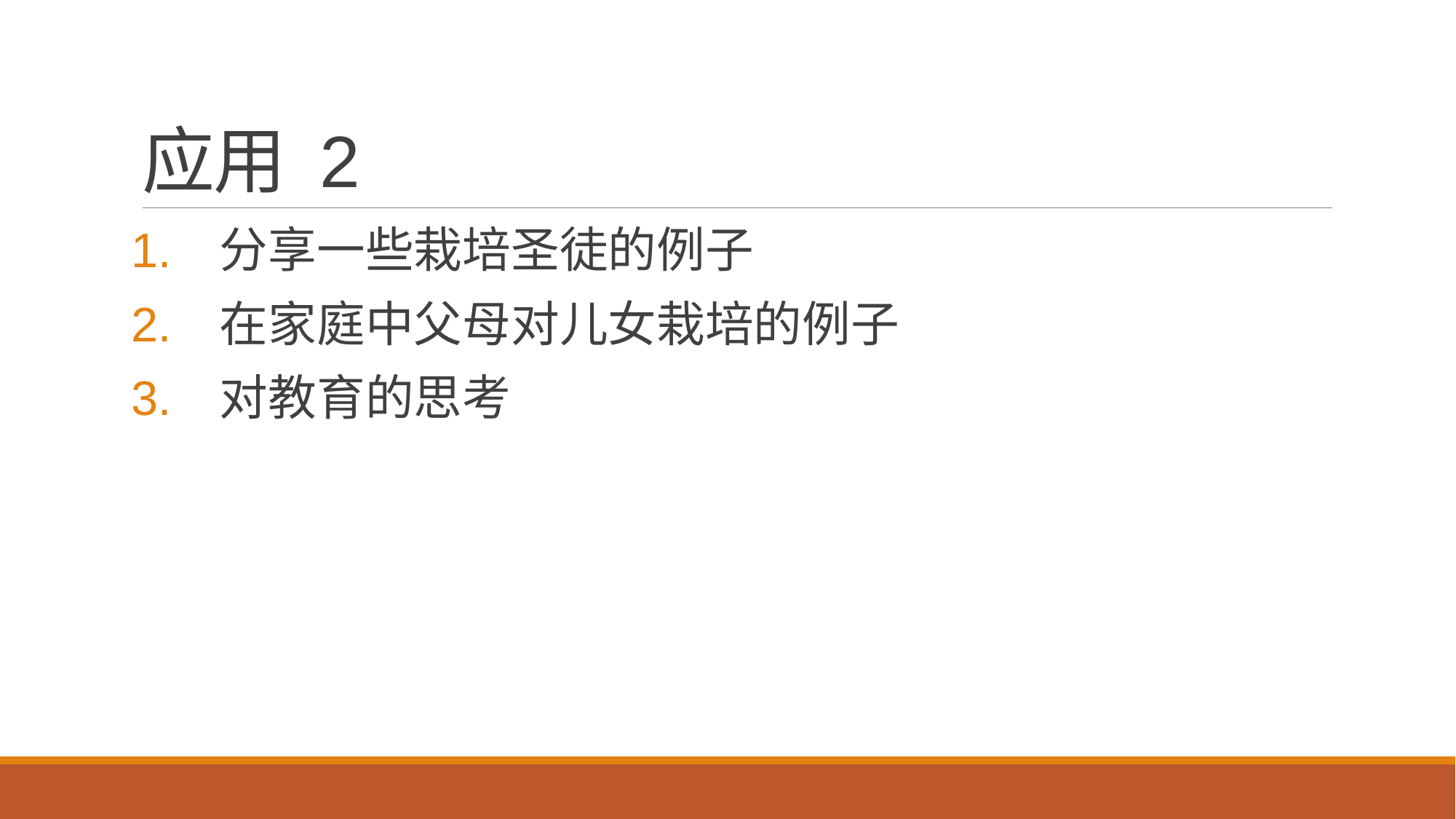

# 应用 2
分享一些栽培圣徒的例子
在家庭中父母对儿女栽培的例子
对教育的思考